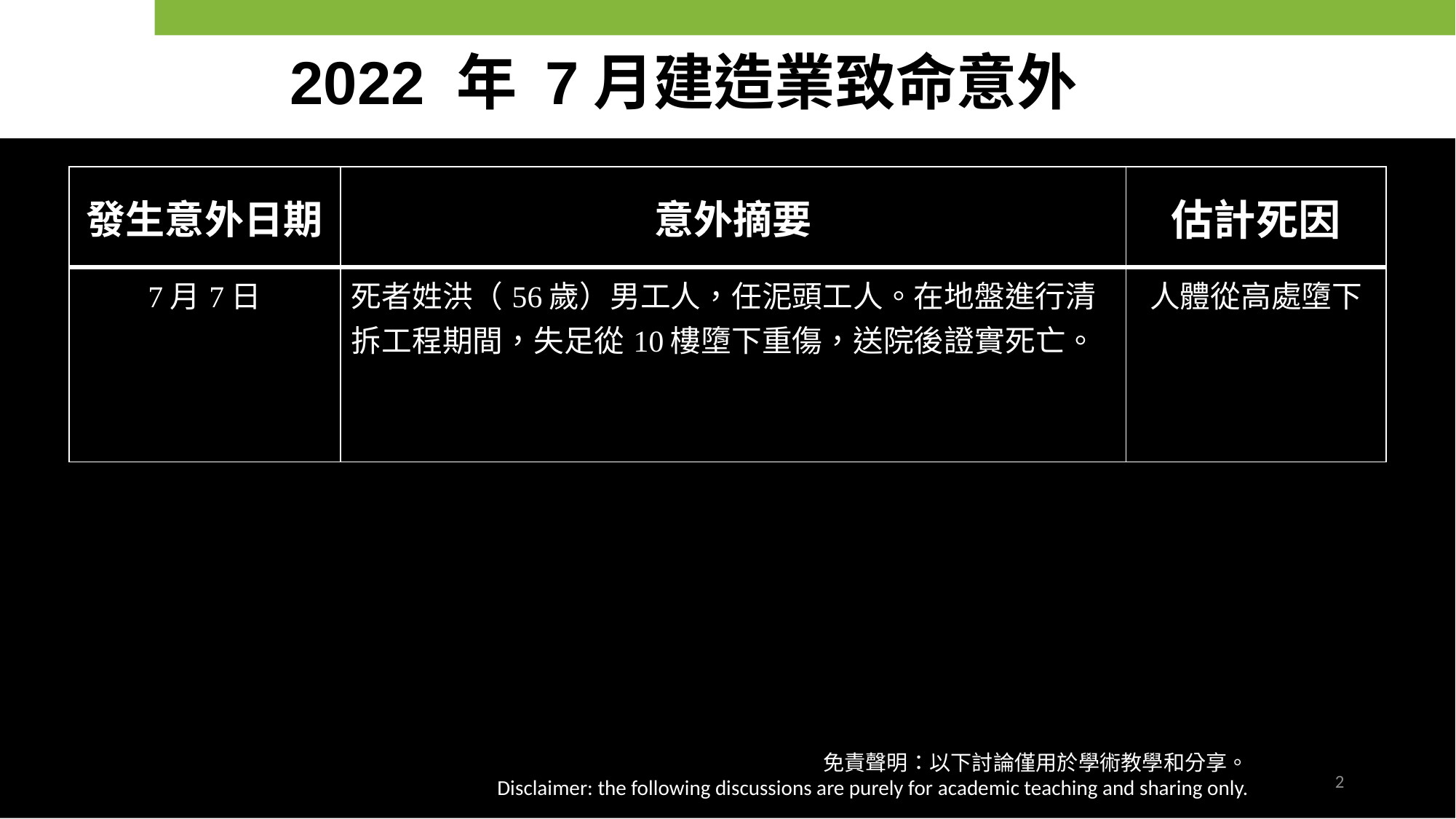

2022 年 7月建造業致命意外
#

| 發生意外日期 | 意外摘要 | 估計死因 |
| --- | --- | --- |
| 7月7日 | 死者姓洪（56歲）男工人，任泥頭工人。在地盤進行清拆工程期間，失足從10樓墮下重傷，送院後證實死亡。 | 人體從高處墮下 |
免責聲明：以下討論僅用於學術教學和分享。
Disclaimer: the following discussions are purely for academic teaching and sharing only.
2